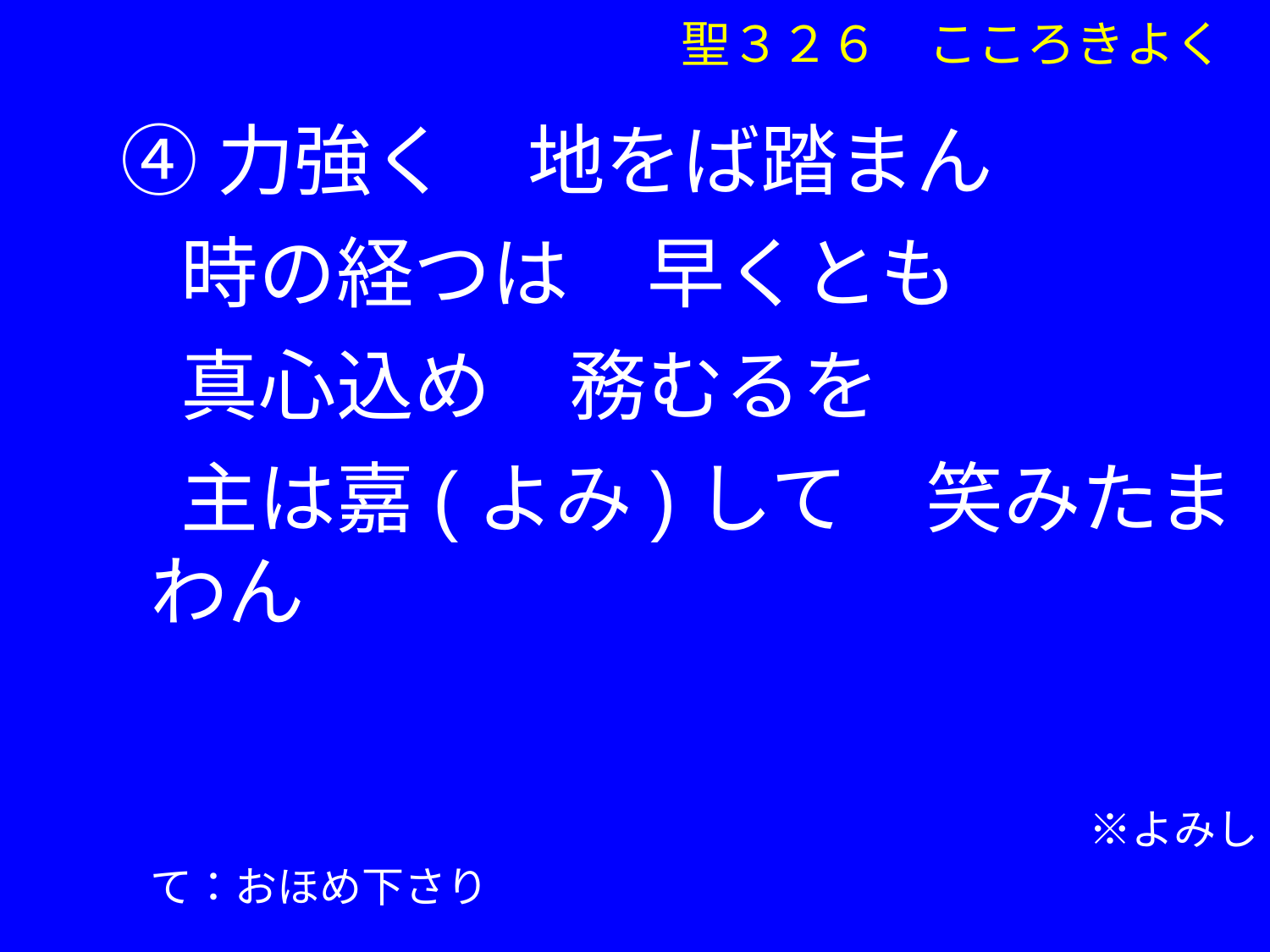

④力強く　地をば踏まん
　時の経つは　早くとも
　真心込め　務むるを
　主は嘉(よみ)して　笑みたまわん

  　　　　　　　　　　　　※よみして：おほめ下さり

聖３２６　こころきよく